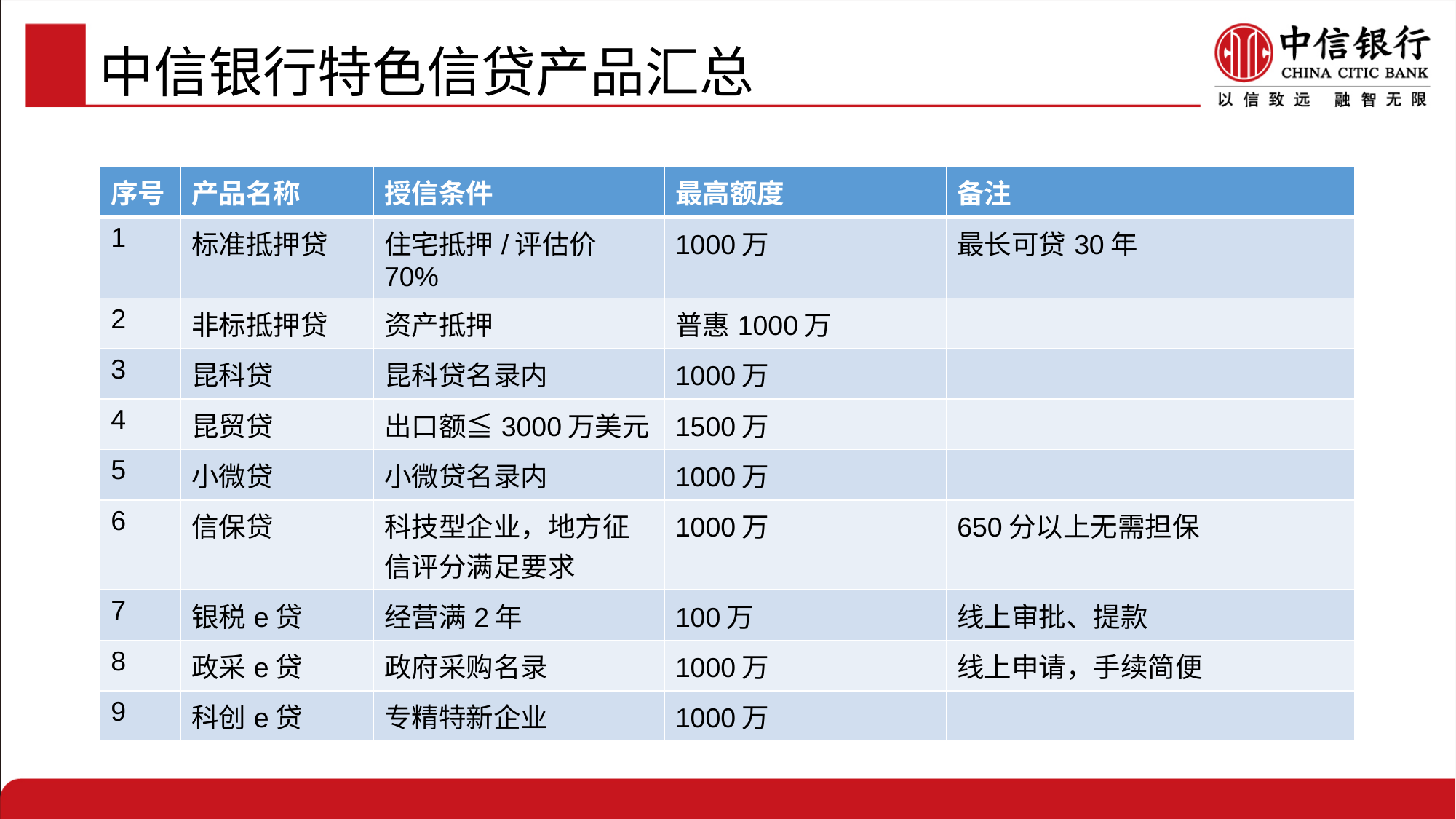

# 中信银行特色信贷产品汇总
| 序号 | 产品名称 | 授信条件 | 最高额度 | 备注 |
| --- | --- | --- | --- | --- |
| 1 | 标准抵押贷 | 住宅抵押/评估价70% | 1000万 | 最长可贷30年 |
| 2 | 非标抵押贷 | 资产抵押 | 普惠1000万 |  |
| 3 | 昆科贷 | 昆科贷名录内 | 1000万 |  |
| 4 | 昆贸贷 | 出口额≦3000万美元 | 1500万 |  |
| 5 | 小微贷 | 小微贷名录内 | 1000万 |  |
| 6 | 信保贷 | 科技型企业，地方征信评分满足要求 | 1000万 | 650分以上无需担保 |
| 7 | 银税e贷 | 经营满2年 | 100万 | 线上审批、提款 |
| 8 | 政采e贷 | 政府采购名录 | 1000万 | 线上申请，手续简便 |
| 9 | 科创e贷 | 专精特新企业 | 1000万 |  |
9